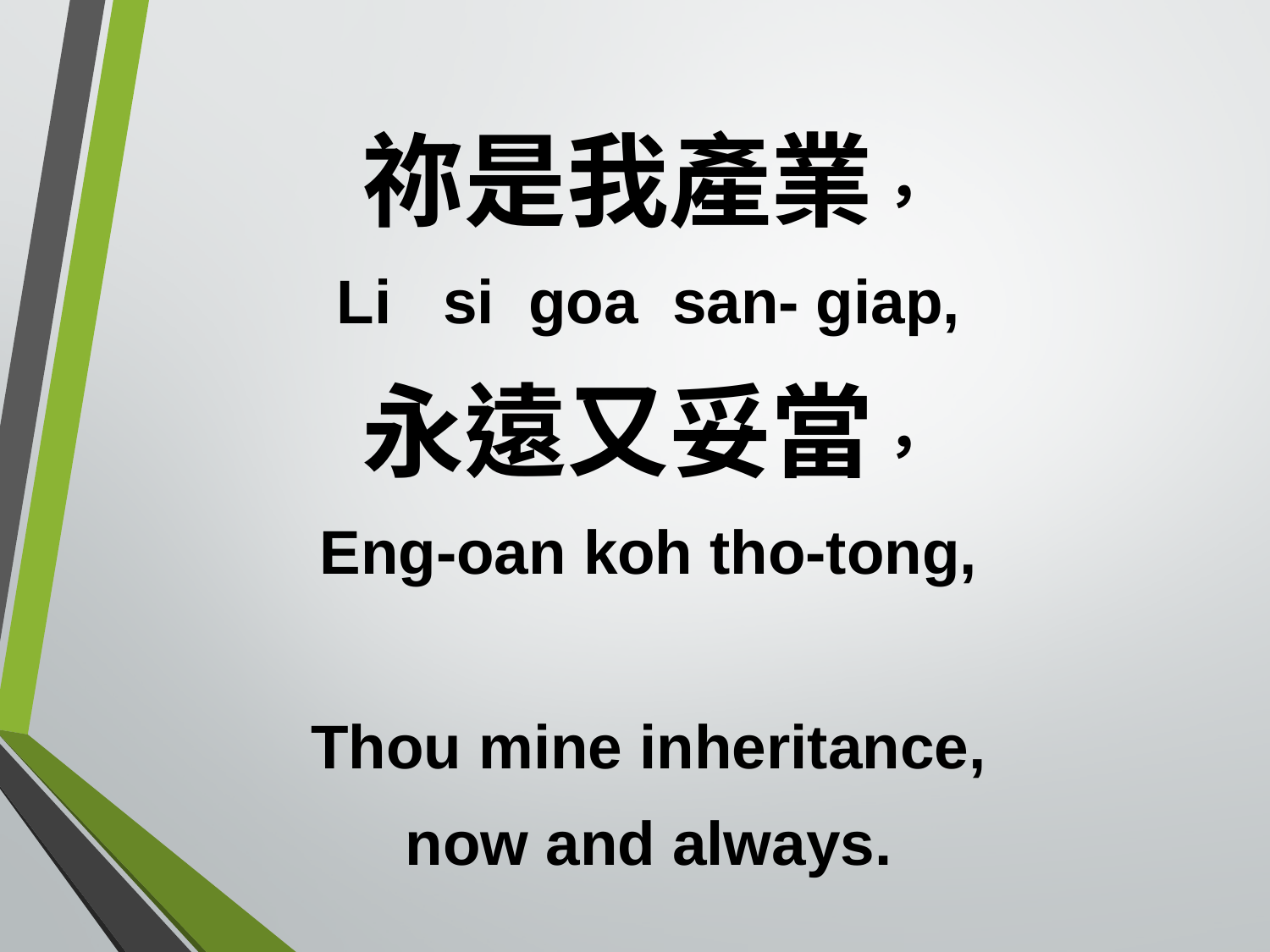

祢是我產業，
Li   si  goa  san- giap,
永遠又妥當，
Eng-oan koh tho-tong,

Thou mine inheritance,
now and always.